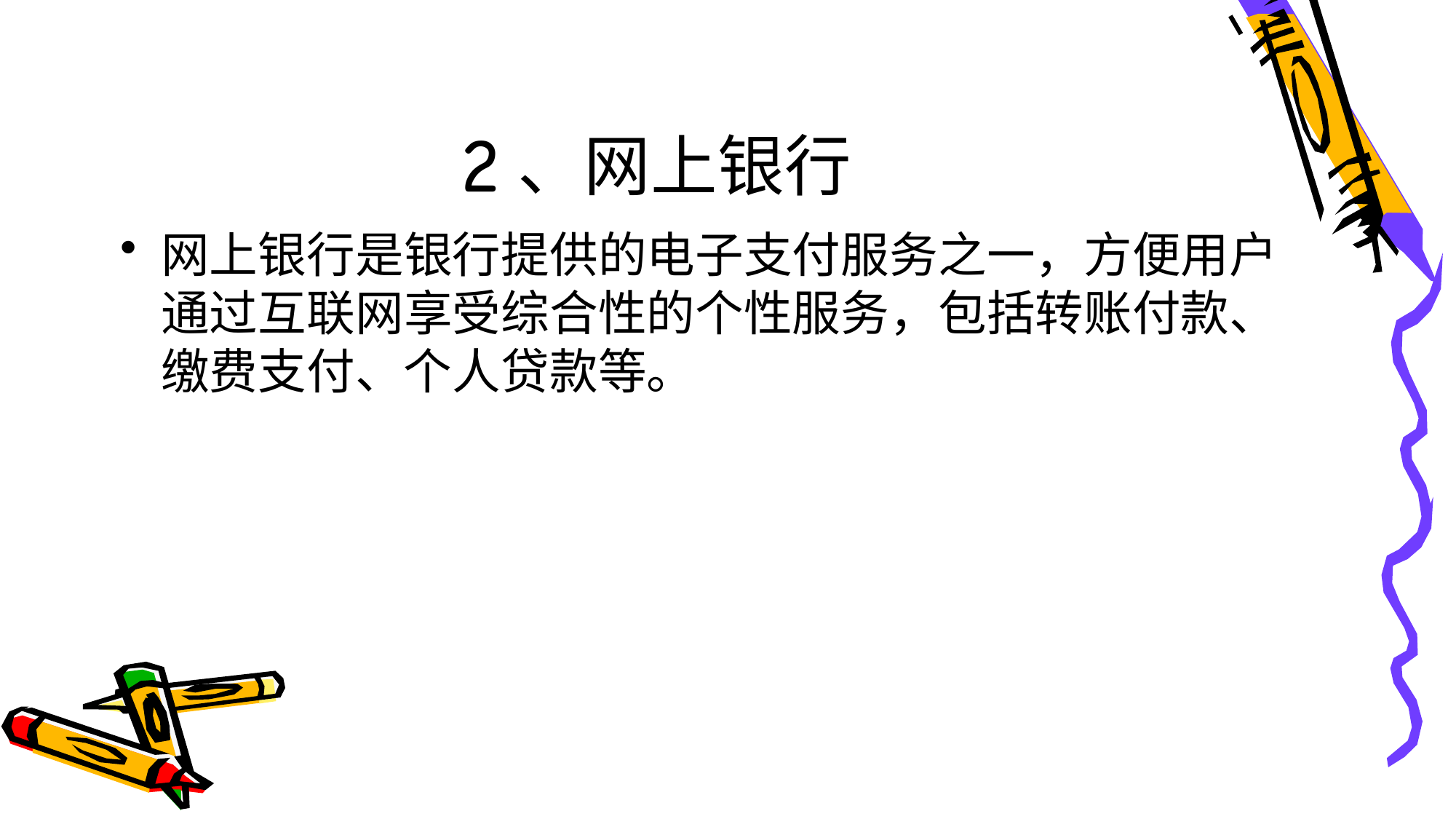

# 2、网上银行
网上银行是银行提供的电子支付服务之一，方便用户通过互联网享受综合性的个性服务，包括转账付款、缴费支付、个人贷款等。